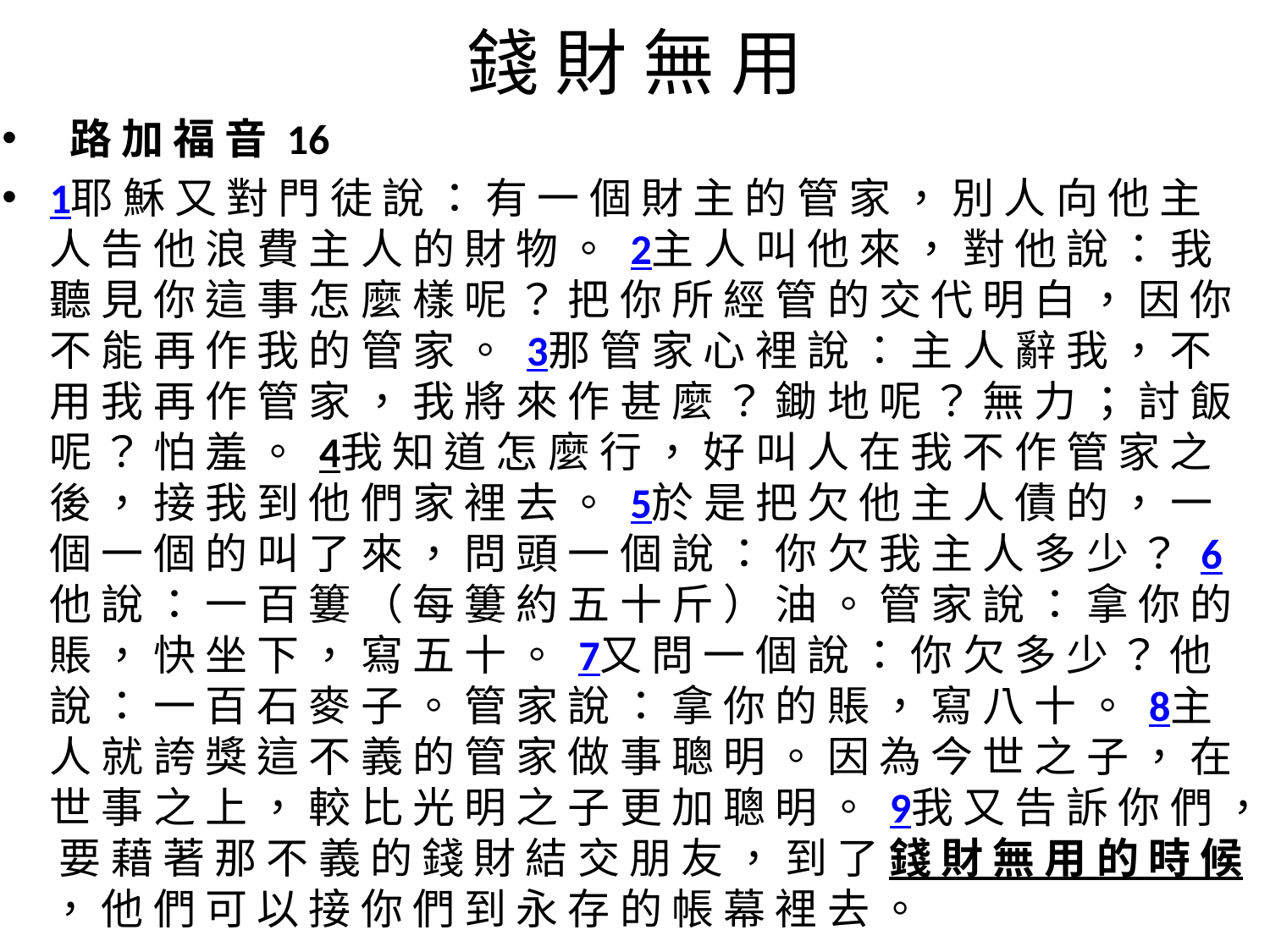

# 錢 財 無 用
 路 加 福 音 16
1耶 穌 又 對 門 徒 說 ： 有 一 個 財 主 的 管 家 ， 別 人 向 他 主 人 告 他 浪 費 主 人 的 財 物 。 2主 人 叫 他 來 ， 對 他 說 ： 我 聽 見 你 這 事 怎 麼 樣 呢 ？ 把 你 所 經 管 的 交 代 明 白 ， 因 你 不 能 再 作 我 的 管 家 。 3那 管 家 心 裡 說 ： 主 人 辭 我 ， 不 用 我 再 作 管 家 ， 我 將 來 作 甚 麼 ？ 鋤 地 呢 ？ 無 力 ； 討 飯 呢 ？ 怕 羞 。 4我 知 道 怎 麼 行 ， 好 叫 人 在 我 不 作 管 家 之 後 ， 接 我 到 他 們 家 裡 去 。 5於 是 把 欠 他 主 人 債 的 ， 一 個 一 個 的 叫 了 來 ， 問 頭 一 個 說 ： 你 欠 我 主 人 多 少 ？ 6他 說 ： 一 百 簍 （ 每 簍 約 五 十 斤 ） 油 。 管 家 說 ： 拿 你 的 賬 ， 快 坐 下 ， 寫 五 十 。 7又 問 一 個 說 ： 你 欠 多 少 ？ 他 說 ： 一 百 石 麥 子 。 管 家 說 ： 拿 你 的 賬 ， 寫 八 十 。 8主 人 就 誇 獎 這 不 義 的 管 家 做 事 聰 明 。 因 為 今 世 之 子 ， 在 世 事 之 上 ， 較 比 光 明 之 子 更 加 聰 明 。 9我 又 告 訴 你 們 ， 要 藉 著 那 不 義 的 錢 財 結 交 朋 友 ， 到 了 錢 財 無 用 的 時 候 ， 他 們 可 以 接 你 們 到 永 存 的 帳 幕 裡 去 。